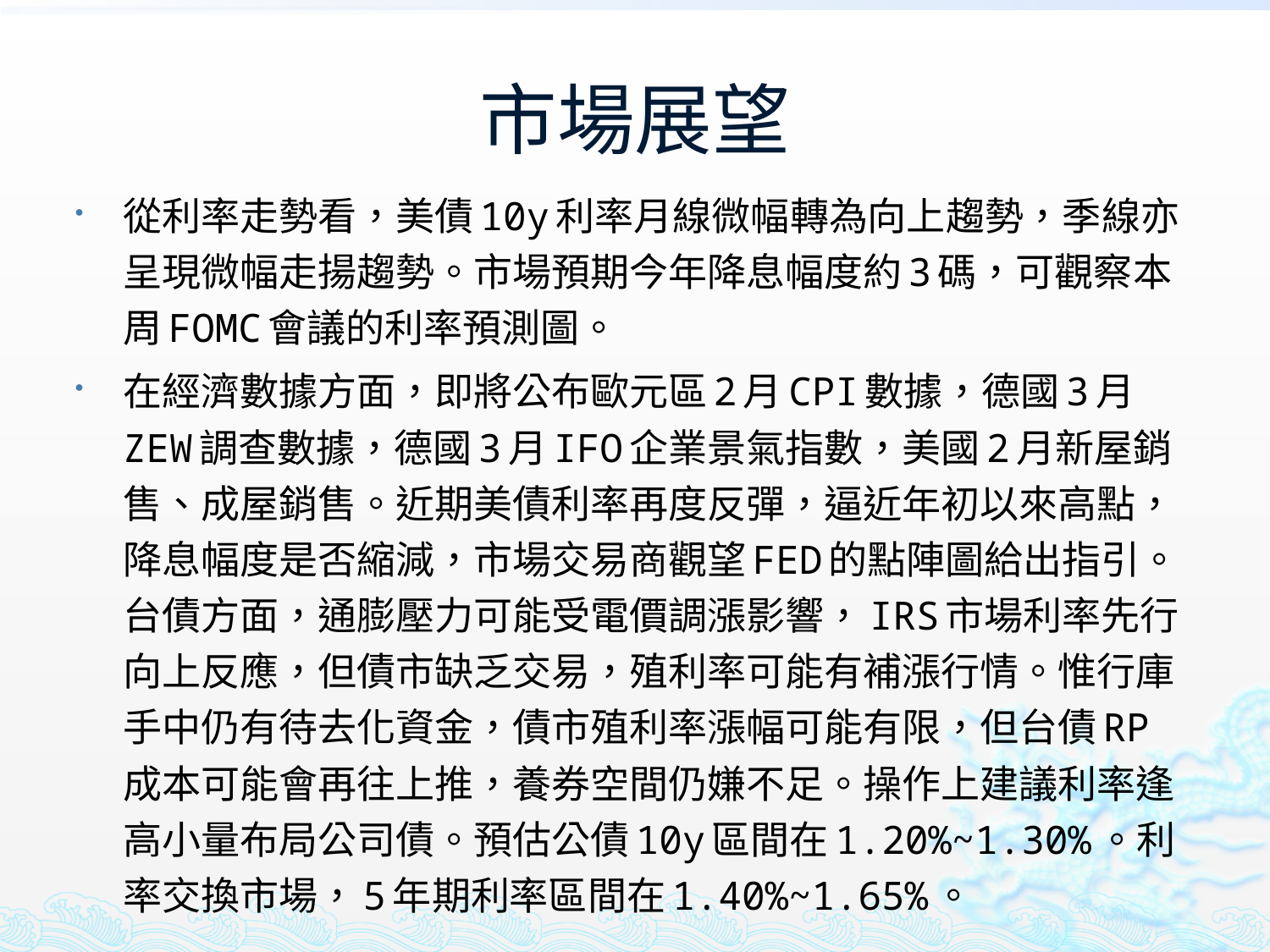

# 市場展望
從利率走勢看，美債10y利率月線微幅轉為向上趨勢，季線亦呈現微幅走揚趨勢。市場預期今年降息幅度約3碼，可觀察本周FOMC會議的利率預測圖。
在經濟數據方面，即將公布歐元區2月CPI數據，德國3月ZEW調查數據，德國3月IFO企業景氣指數，美國2月新屋銷售、成屋銷售。近期美債利率再度反彈，逼近年初以來高點，降息幅度是否縮減，市場交易商觀望FED的點陣圖給出指引。台債方面，通膨壓力可能受電價調漲影響，IRS市場利率先行向上反應，但債市缺乏交易，殖利率可能有補漲行情。惟行庫手中仍有待去化資金，債市殖利率漲幅可能有限，但台債RP成本可能會再往上推，養券空間仍嫌不足。操作上建議利率逢高小量布局公司債。預估公債10y區間在1.20%~1.30%。利率交換市場，5年期利率區間在1.40%~1.65%。